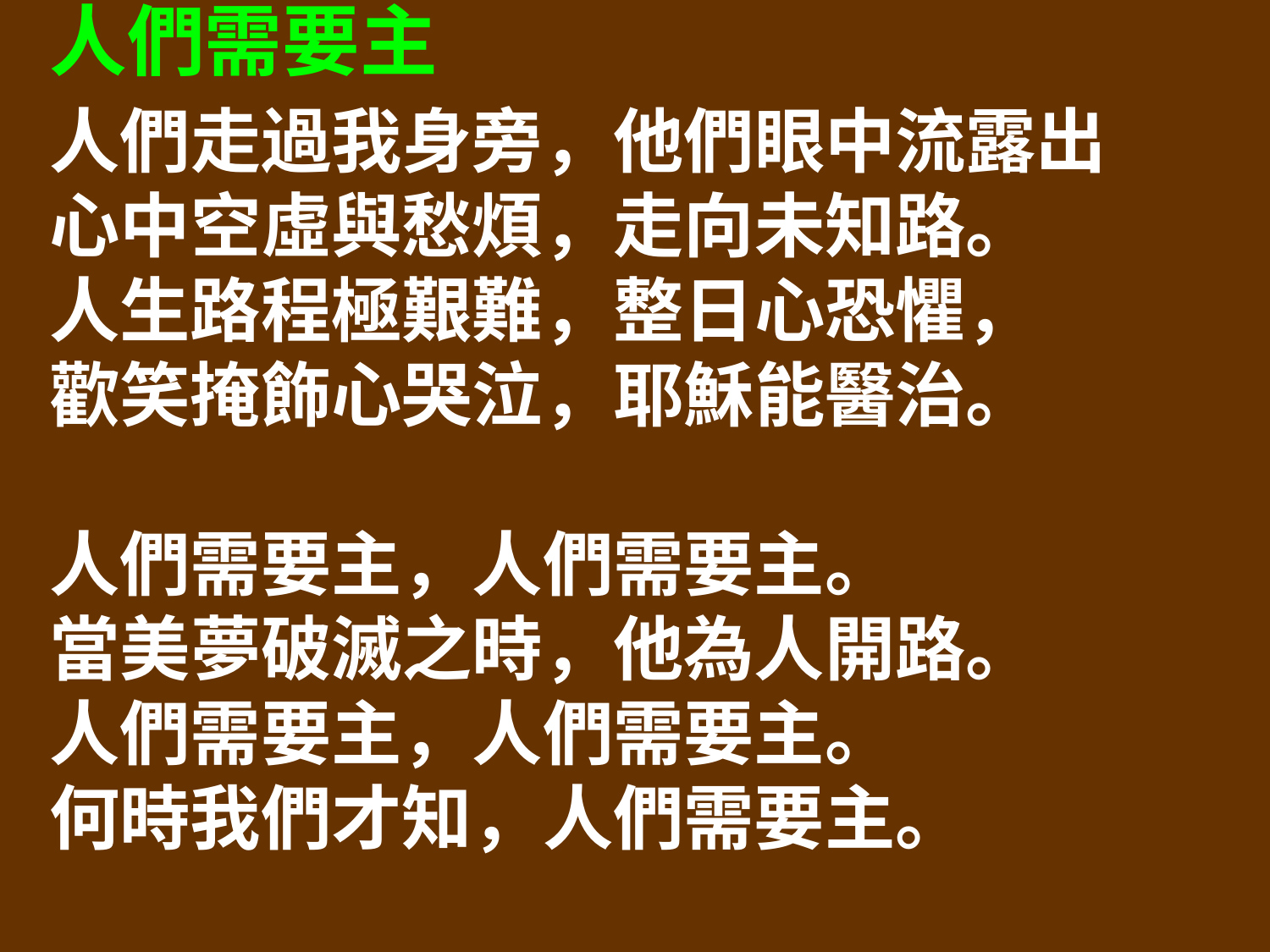

人們需要主
人們走過我身旁，他們眼中流露出
心中空虛與愁煩，走向未知路。
人生路程極艱難，整日心恐懼，
歡笑掩飾心哭泣，耶穌能醫治。

人們需要主，人們需要主。
當美夢破滅之時，他為人開路。
人們需要主，人們需要主。
何時我們才知，人們需要主。